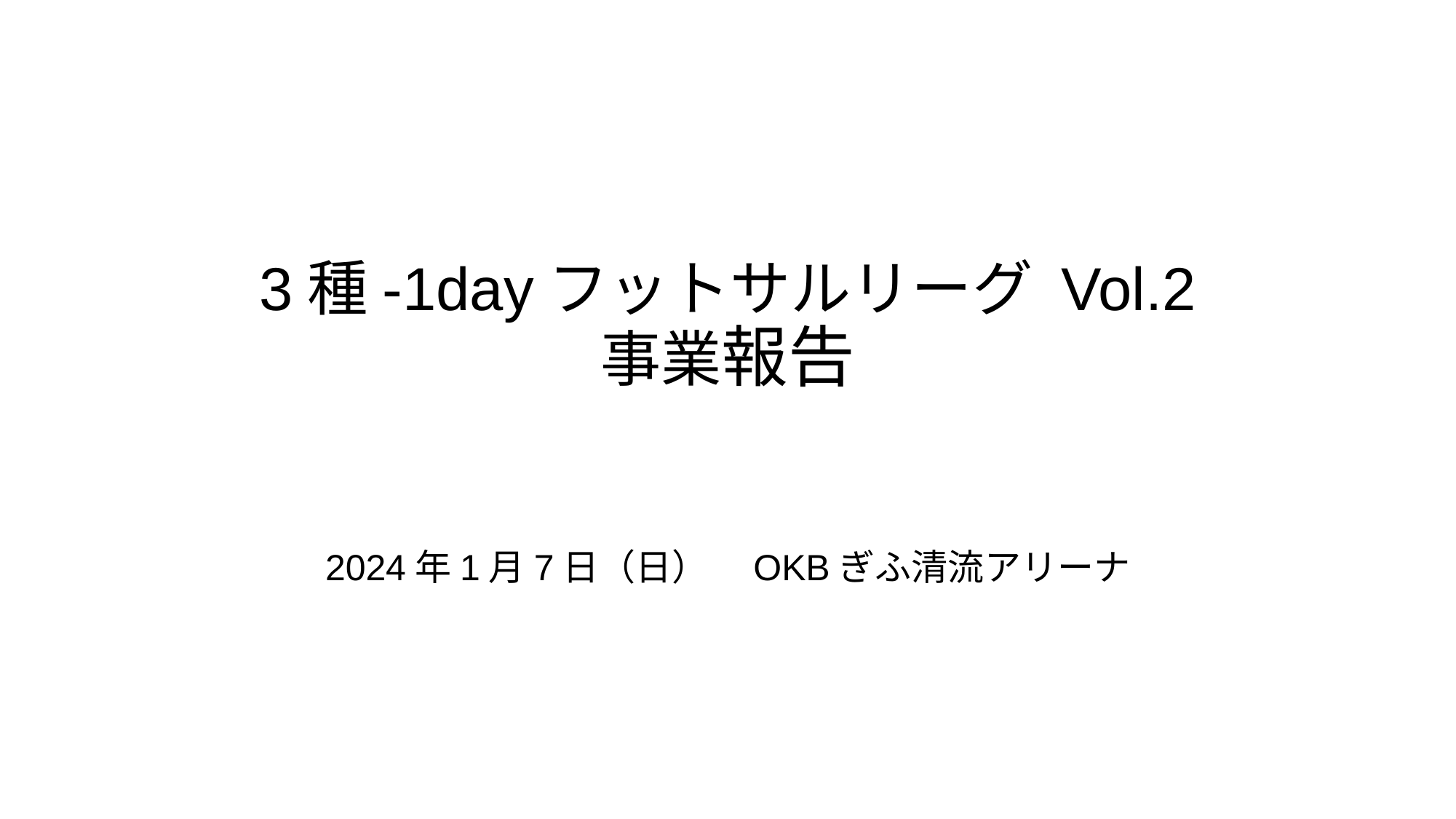

# 3種-1dayフットサルリーグ Vol.2 事業報告

2022年5月21日（土）　で愛ドーム
2024年1月7日（日）　OKBぎふ清流アリーナ